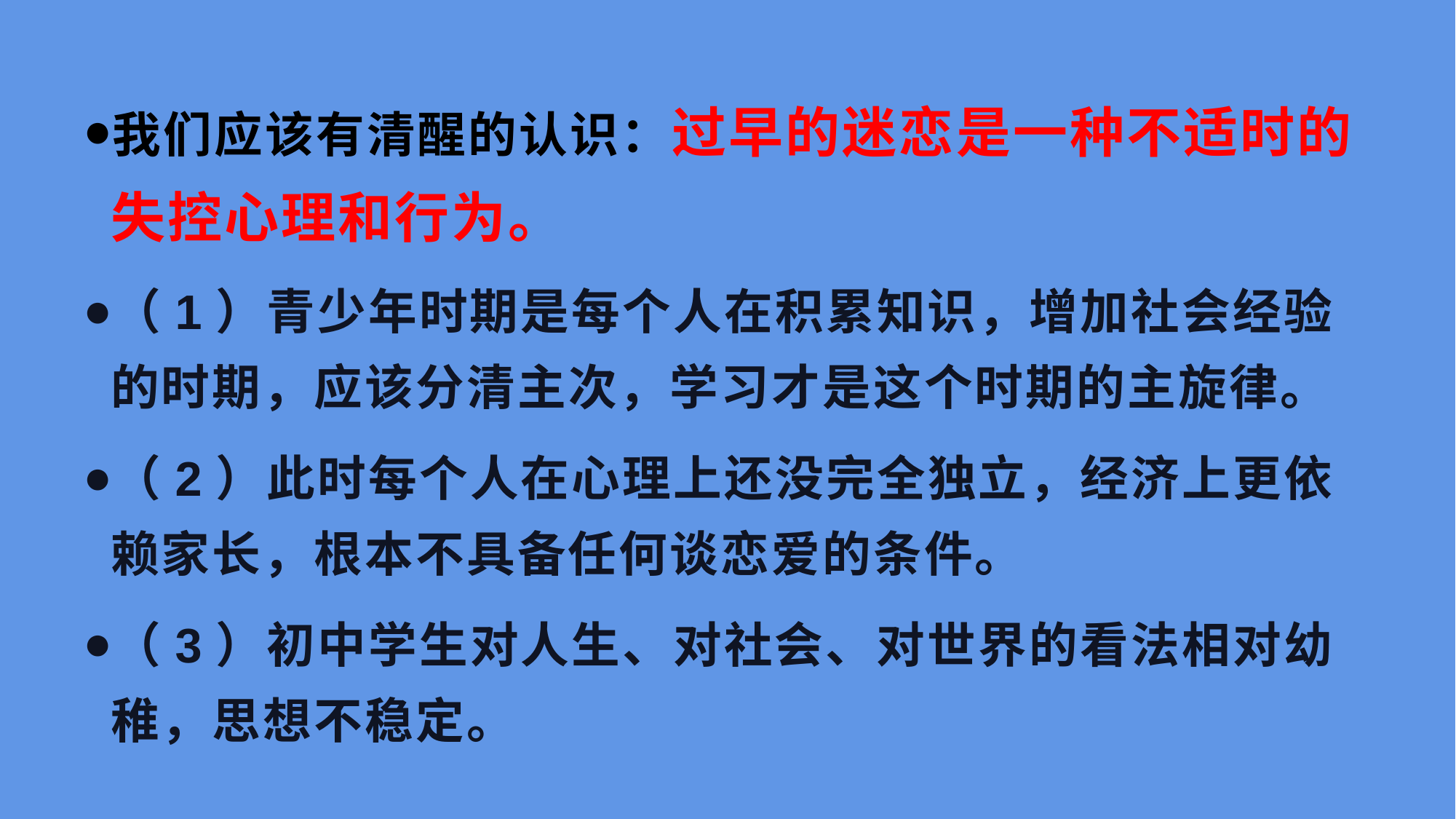

我们应该有清醒的认识：过早的迷恋是一种不适时的失控心理和行为。
（1）青少年时期是每个人在积累知识，增加社会经验的时期，应该分清主次，学习才是这个时期的主旋律。
（2）此时每个人在心理上还没完全独立，经济上更依赖家长，根本不具备任何谈恋爱的条件。
（3）初中学生对人生、对社会、对世界的看法相对幼稚，思想不稳定。
#